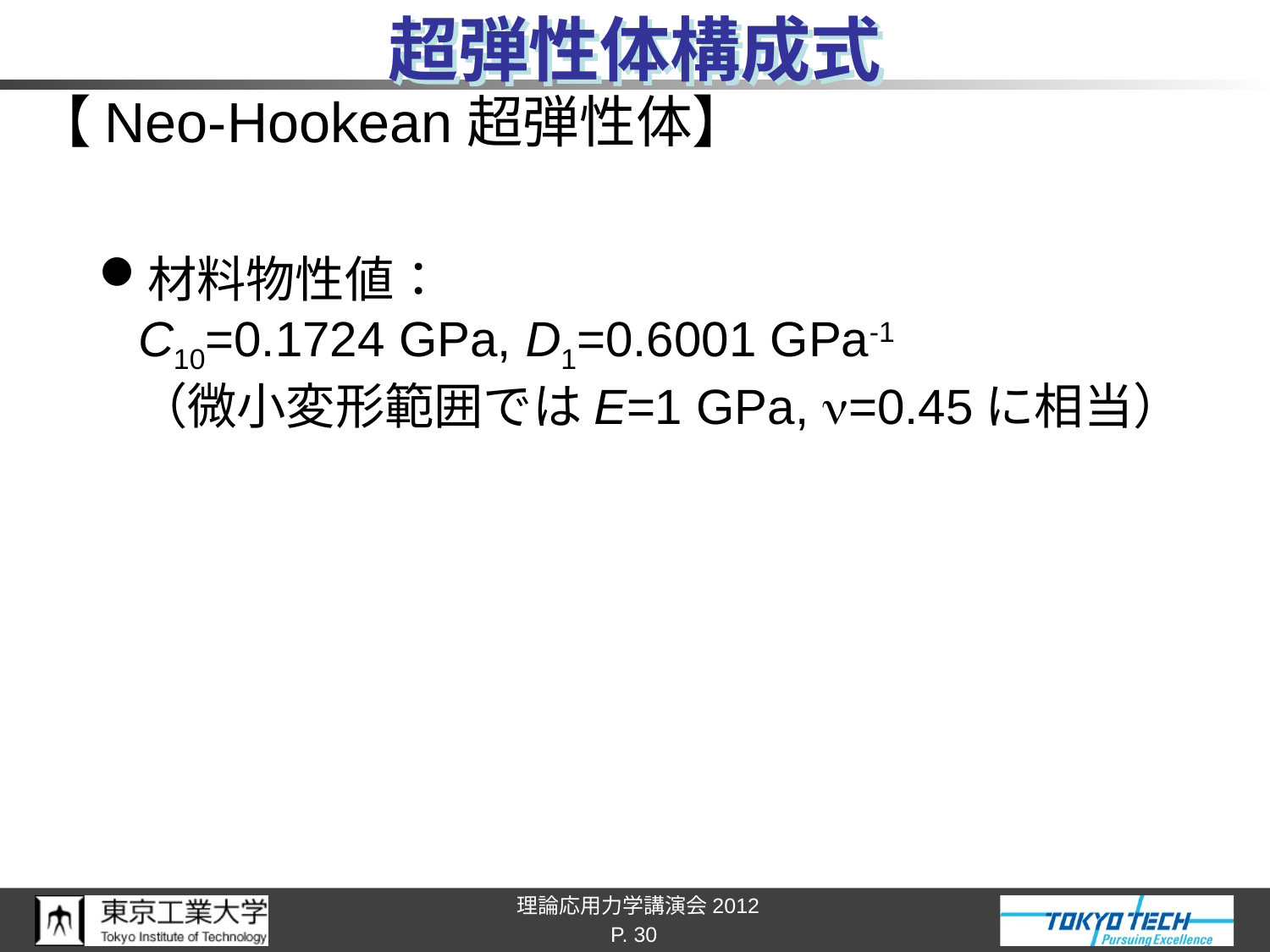

# 超弾性体構成式
【Neo-Hookean超弾性体】

材料物性値：
C10=0.1724 GPa, D1=0.6001 GPa-1
（微小変形範囲ではE=1 GPa, ν=0.45に相当）

P. 30